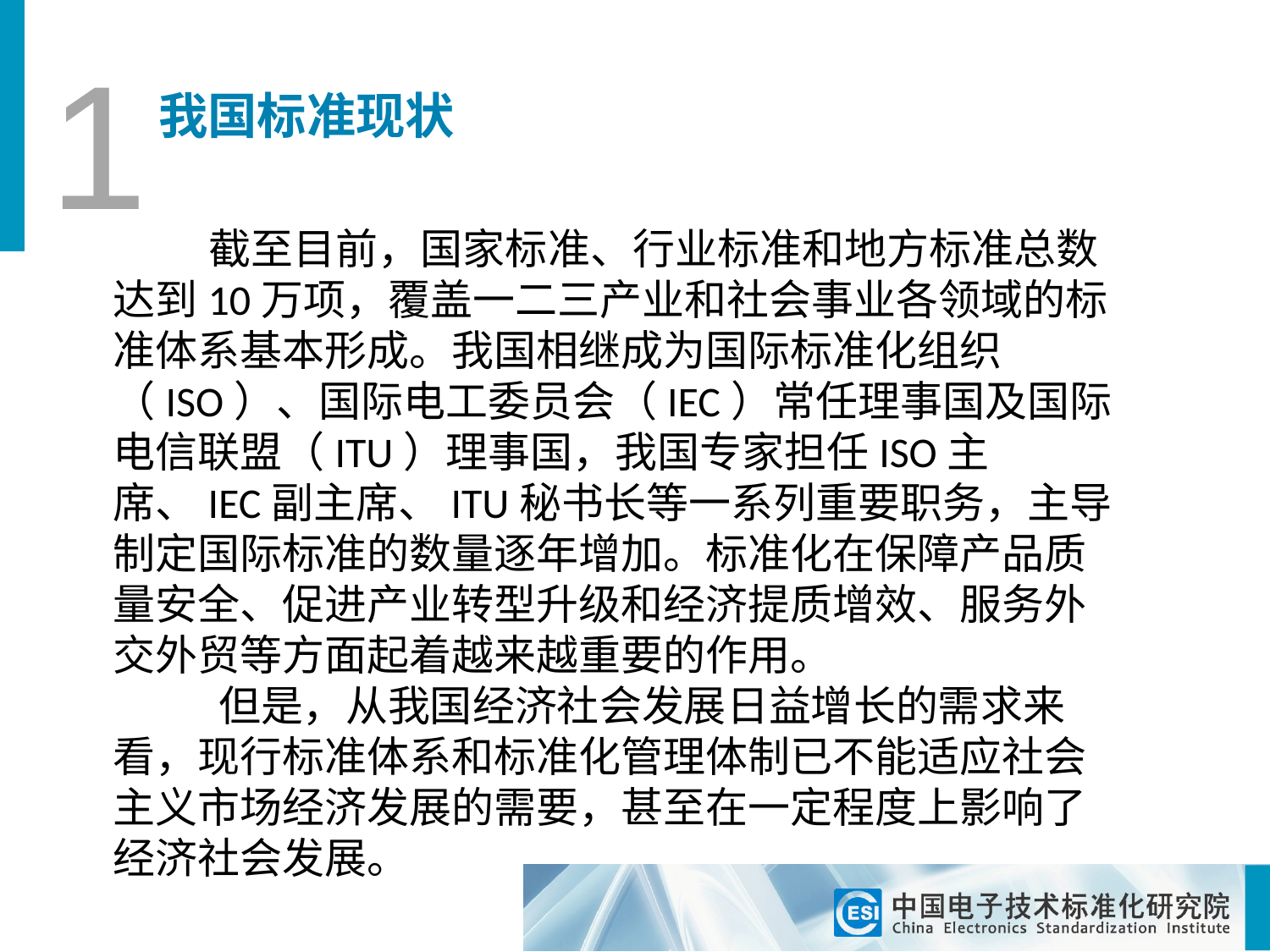

1
我国标准现状
         截至目前，国家标准、行业标准和地方标准总数达到10万项，覆盖一二三产业和社会事业各领域的标准体系基本形成。我国相继成为国际标准化组织（ISO）、国际电工委员会（IEC）常任理事国及国际电信联盟（ITU）理事国，我国专家担任ISO主席、IEC副主席、ITU秘书长等一系列重要职务，主导制定国际标准的数量逐年增加。标准化在保障产品质量安全、促进产业转型升级和经济提质增效、服务外交外贸等方面起着越来越重要的作用。
          但是，从我国经济社会发展日益增长的需求来看，现行标准体系和标准化管理体制已不能适应社会主义市场经济发展的需要，甚至在一定程度上影响了经济社会发展。